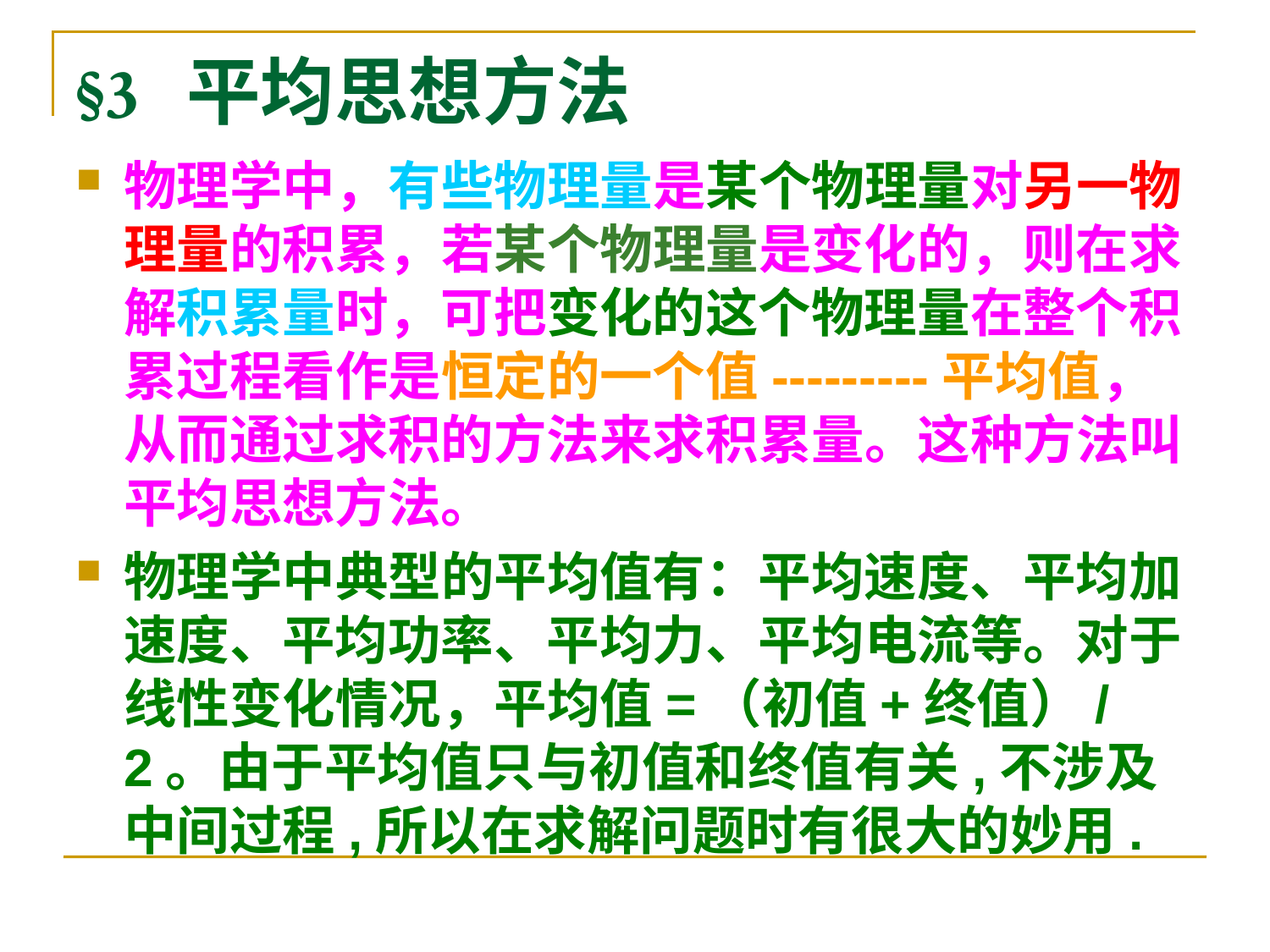

# §3  平均思想方法
物理学中，有些物理量是某个物理量对另一物理量的积累，若某个物理量是变化的，则在求解积累量时，可把变化的这个物理量在整个积累过程看作是恒定的一个值---------平均值，从而通过求积的方法来求积累量。这种方法叫平均思想方法。
物理学中典型的平均值有：平均速度、平均加速度、平均功率、平均力、平均电流等。对于线性变化情况，平均值=（初值+终值）/2。由于平均值只与初值和终值有关,不涉及中间过程,所以在求解问题时有很大的妙用.